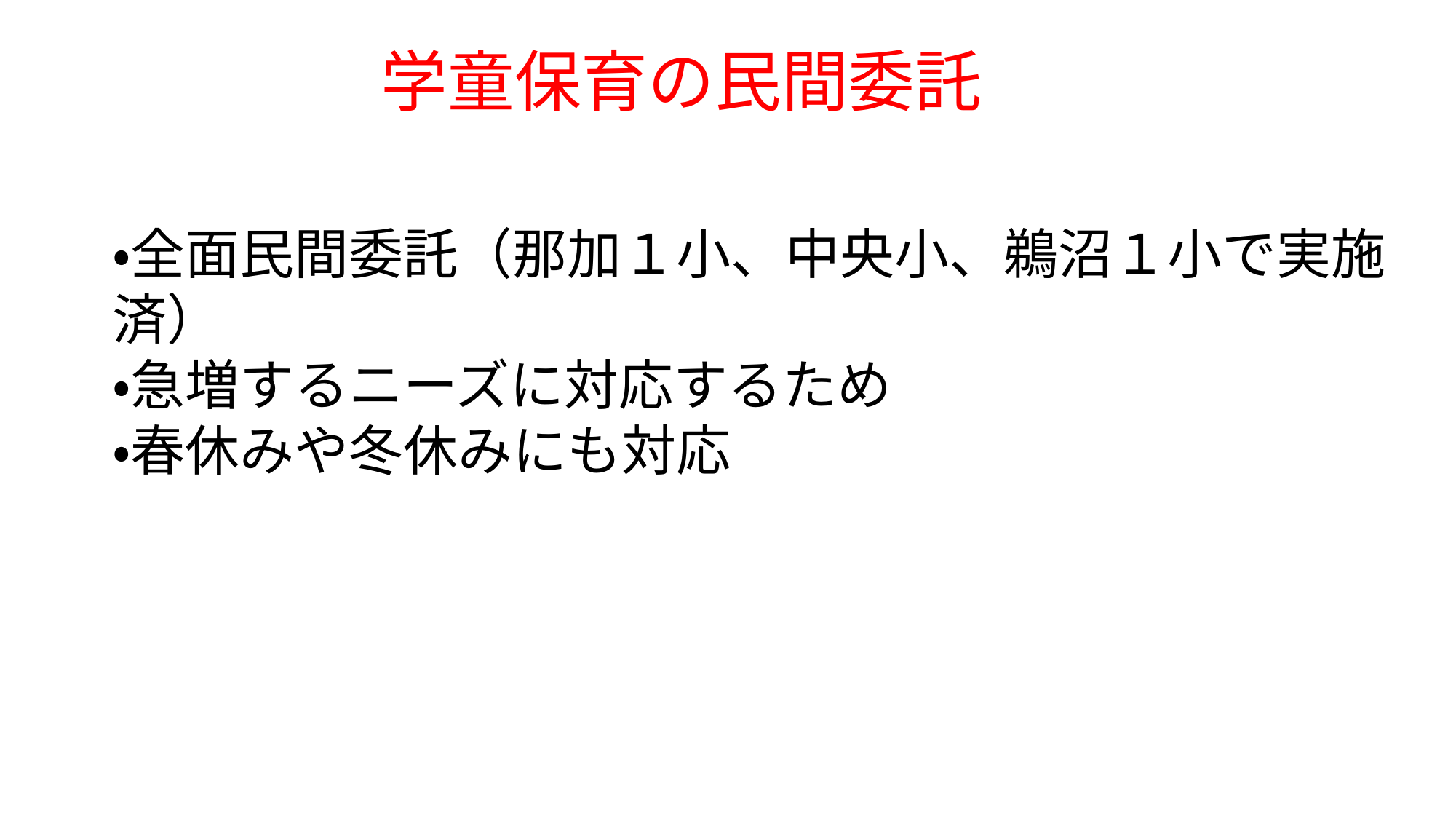

学童保育の民間委託
・全面民間委託（那加１小、中央小、鵜沼１小で実施済）
・急増するニーズに対応するため
・春休みや冬休みにも対応